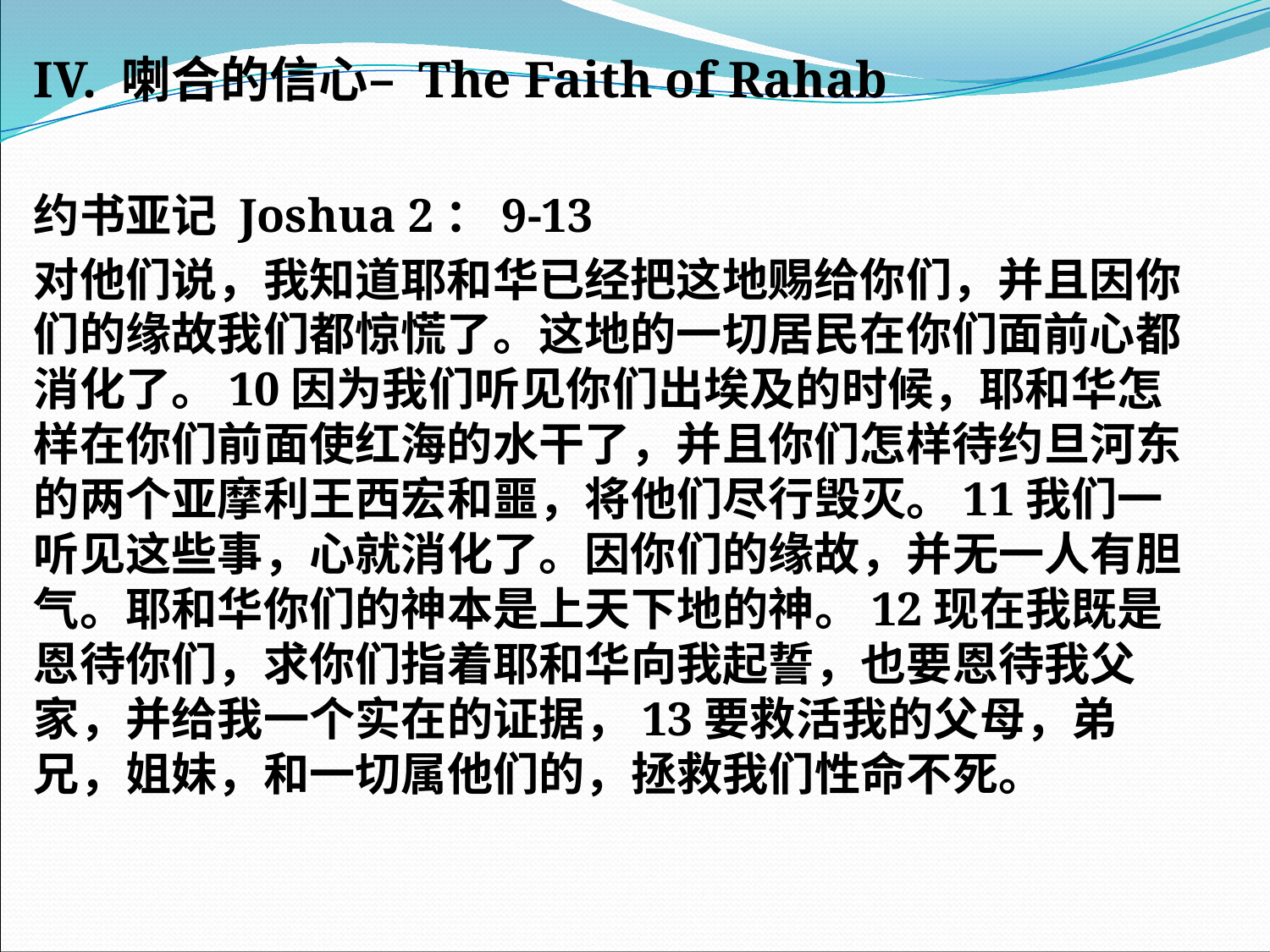

IV. 喇合的信心– The Faith of Rahab

约书亚记 Joshua 2：9-13
对他们说，我知道耶和华已经把这地赐给你们，并且因你们的缘故我们都惊慌了。这地的一切居民在你们面前心都消化了。10因为我们听见你们出埃及的时候，耶和华怎样在你们前面使红海的水干了，并且你们怎样待约旦河东的两个亚摩利王西宏和噩，将他们尽行毁灭。11我们一听见这些事，心就消化了。因你们的缘故，并无一人有胆气。耶和华你们的神本是上天下地的神。12现在我既是恩待你们，求你们指着耶和华向我起誓，也要恩待我父家，并给我一个实在的证据，13要救活我的父母，弟兄，姐妹，和一切属他们的，拯救我们性命不死。

#